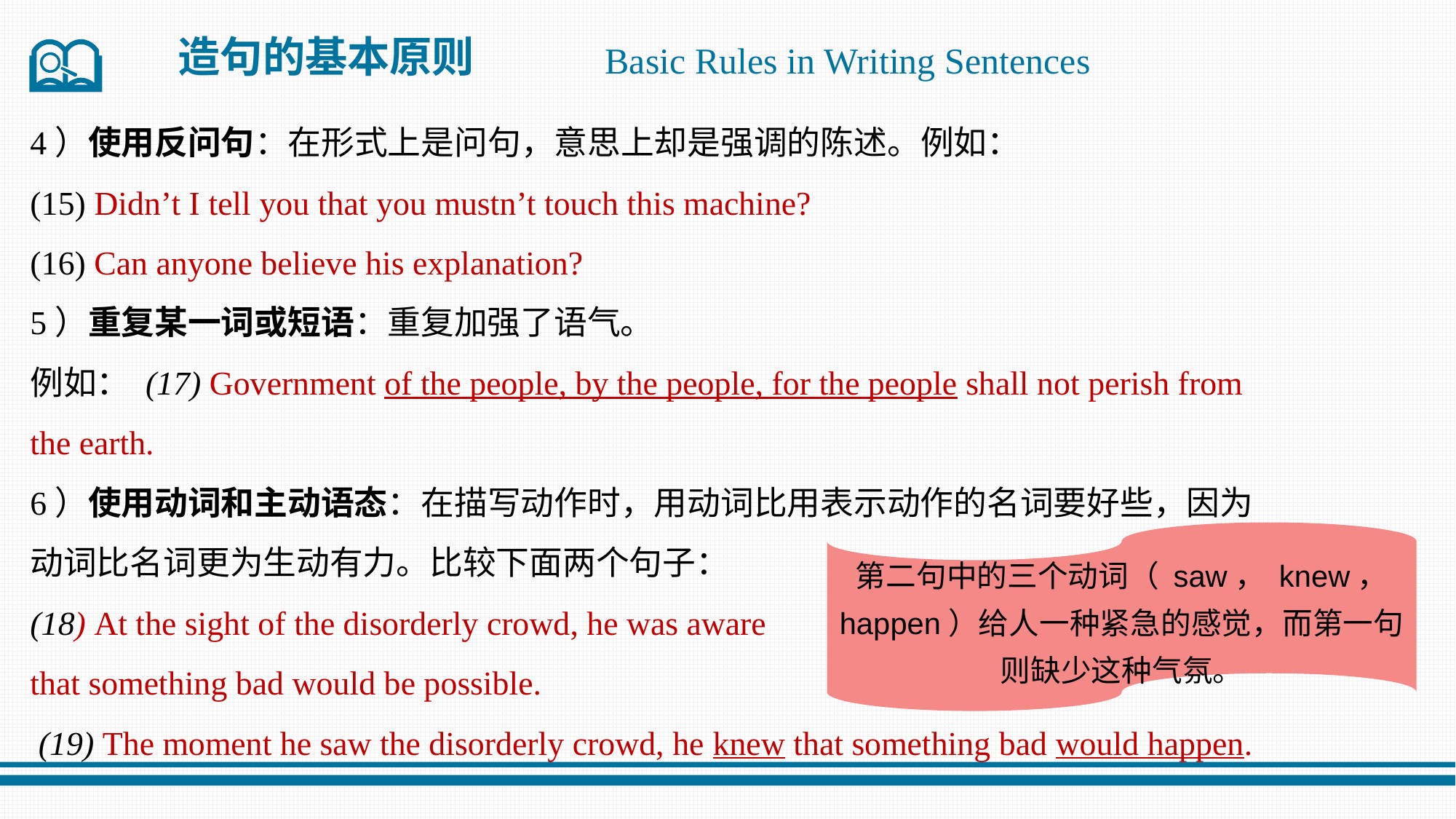

造句的基本原则
Basic Rules in Writing Sentences
4）使用反问句：在形式上是问句，意思上却是强调的陈述。例如：
(15) Didn’t I tell you that you mustn’t touch this machine?
(16) Can anyone believe his explanation?
5）重复某一词或短语：重复加强了语气。
例如： (17) Government of the people, by the people, for the people shall not perish from the earth.
6）使用动词和主动语态：在描写动作时，用动词比用表示动作的名词要好些，因为
动词比名词更为生动有力。比较下面两个句子：
(18) At the sight of the disorderly crowd, he was aware
that something bad would be possible.
 (19) The moment he saw the disorderly crowd, he knew that something bad would happen.
第二句中的三个动词（ saw， knew， happen）给人一种紧急的感觉，而第一句则缺少这种气氛。